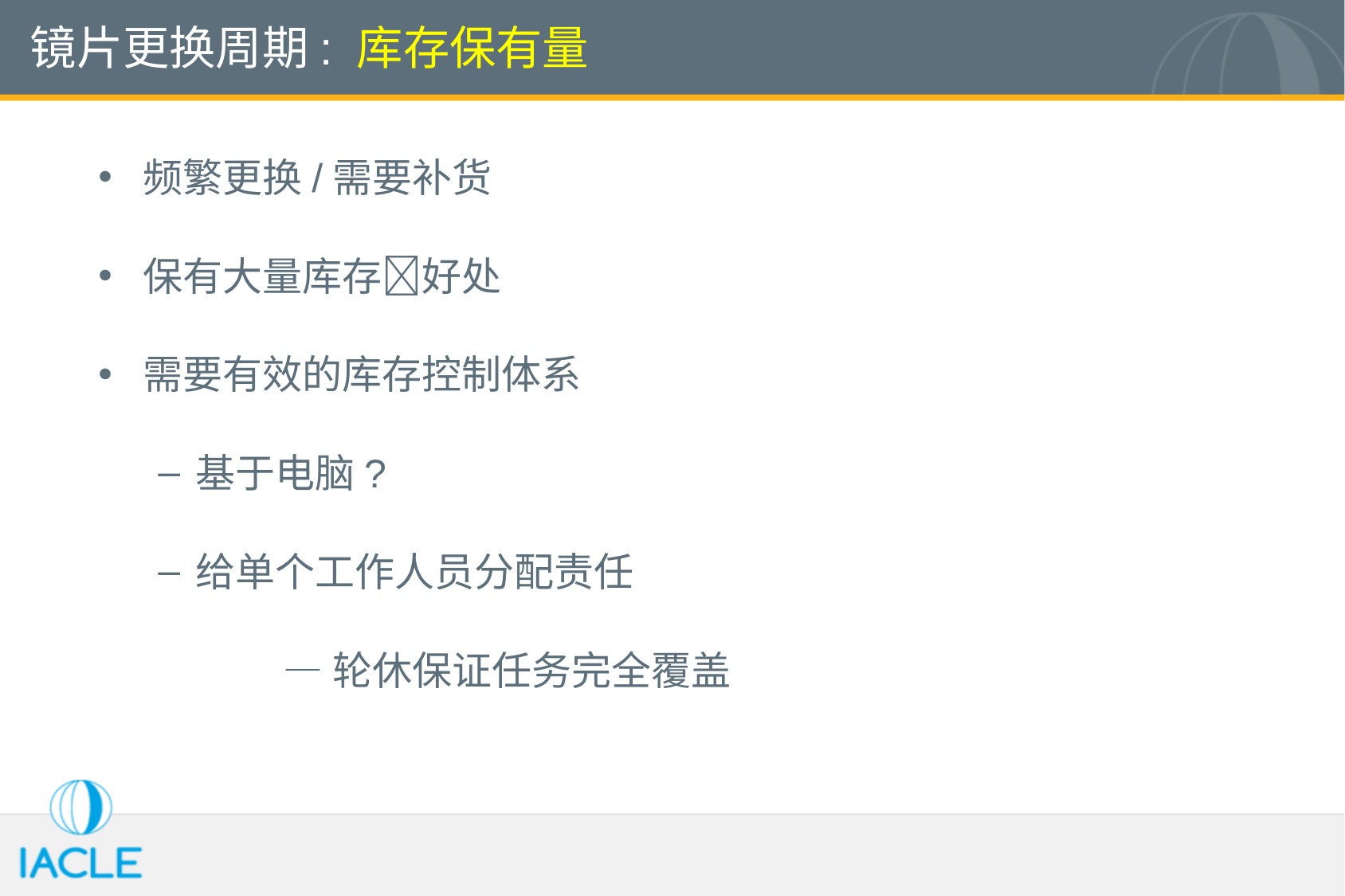

# 镜片更换周期: 库存保有量
频繁更换/需要补货
保有大量库存→好处
需要有效的库存控制体系
基于电脑?
给单个工作人员分配责任
              —轮休保证任务完全覆盖